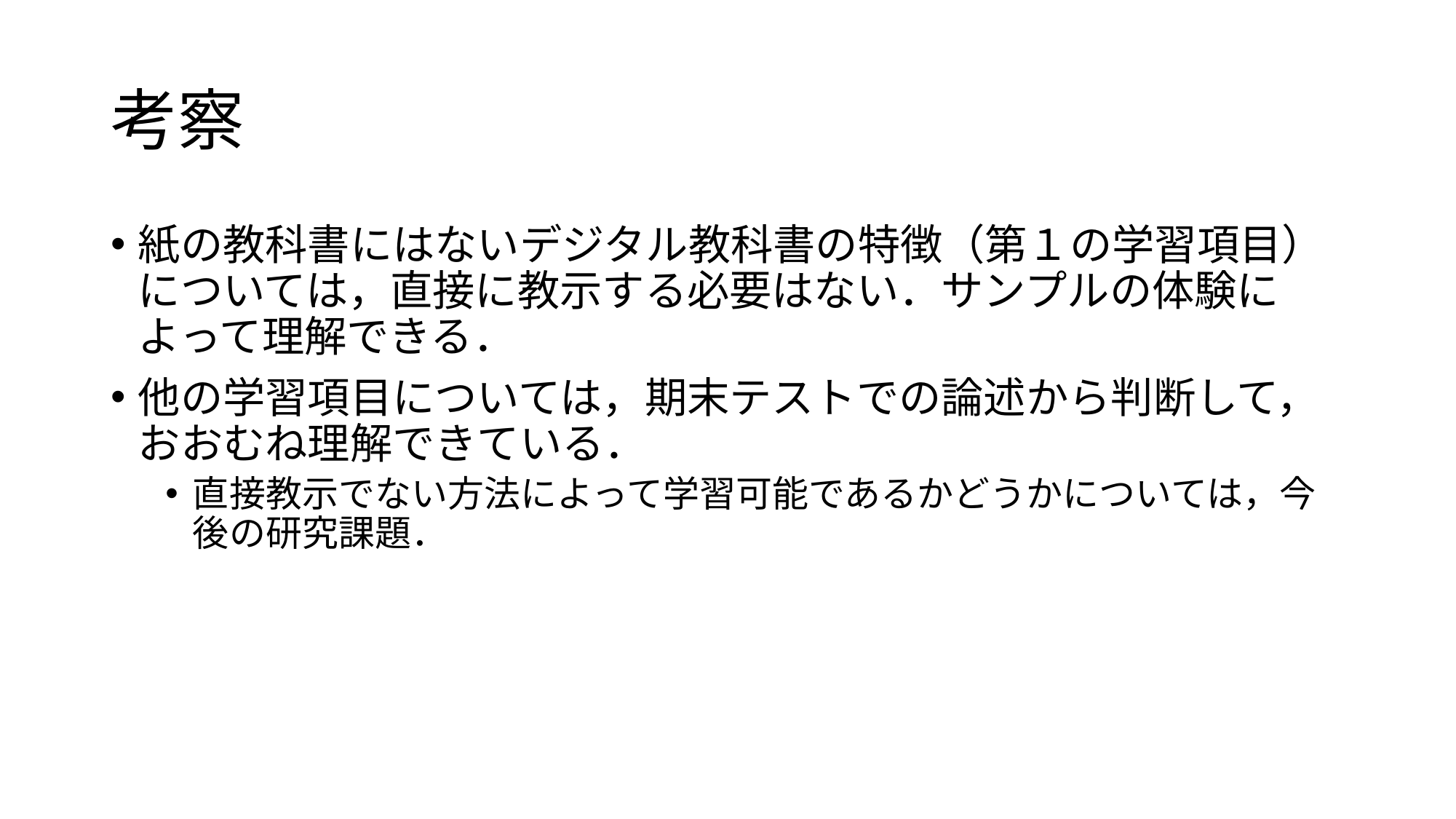

# 考察
紙の教科書にはないデジタル教科書の特徴（第１の学習項目）については，直接に教示する必要はない．サンプルの体験によって理解できる．
他の学習項目については，期末テストでの論述から判断して，おおむね理解できている．
直接教示でない方法によって学習可能であるかどうかについては，今後の研究課題．